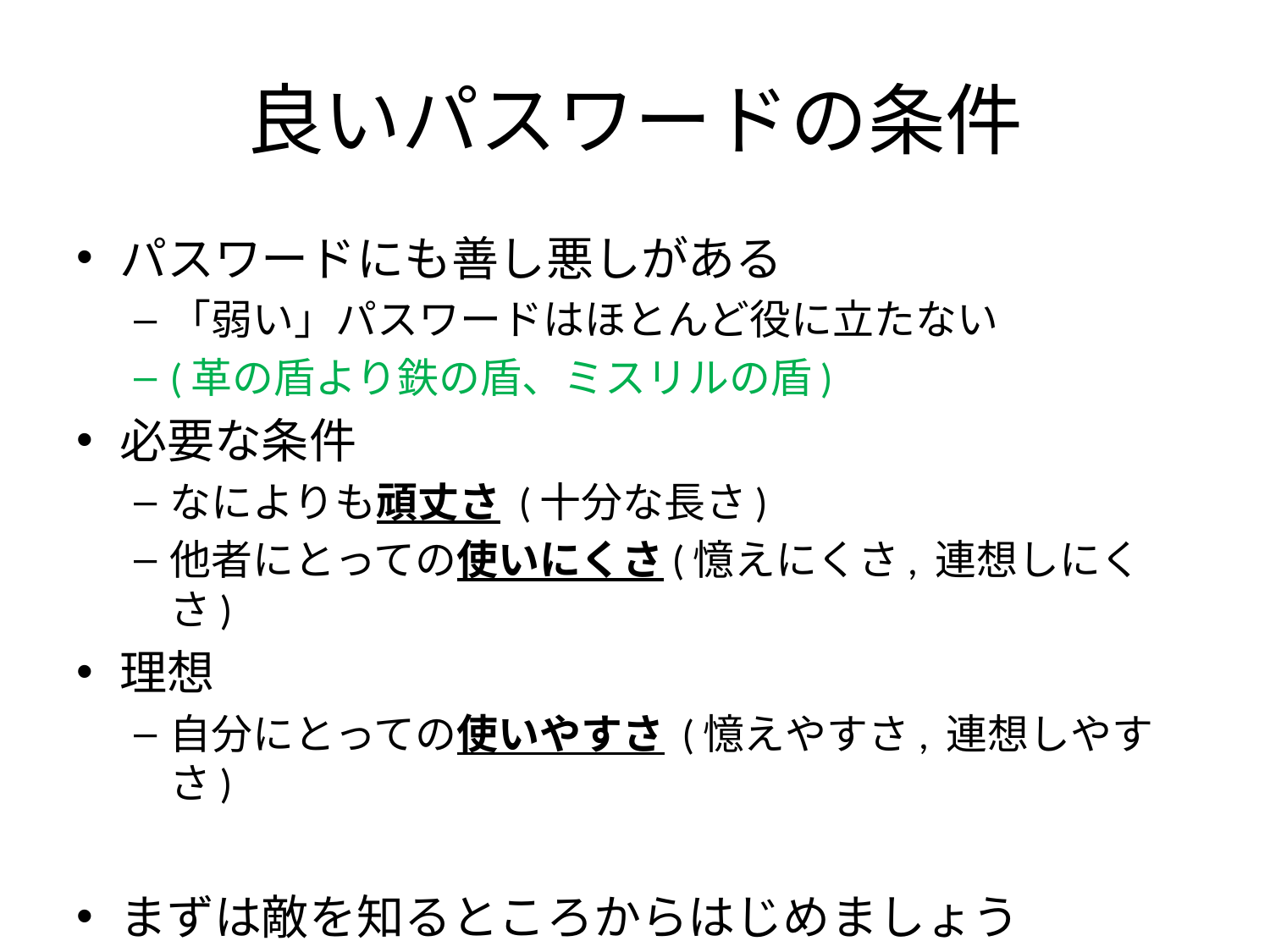

# 良いパスワードの条件
パスワードにも善し悪しがある
「弱い」パスワードはほとんど役に立たない
(革の盾より鉄の盾、ミスリルの盾)
必要な条件
なによりも頑丈さ (十分な長さ)
他者にとっての使いにくさ(憶えにくさ, 連想しにくさ)
理想
自分にとっての使いやすさ (憶えやすさ, 連想しやすさ)

まずは敵を知るところからはじめましょう